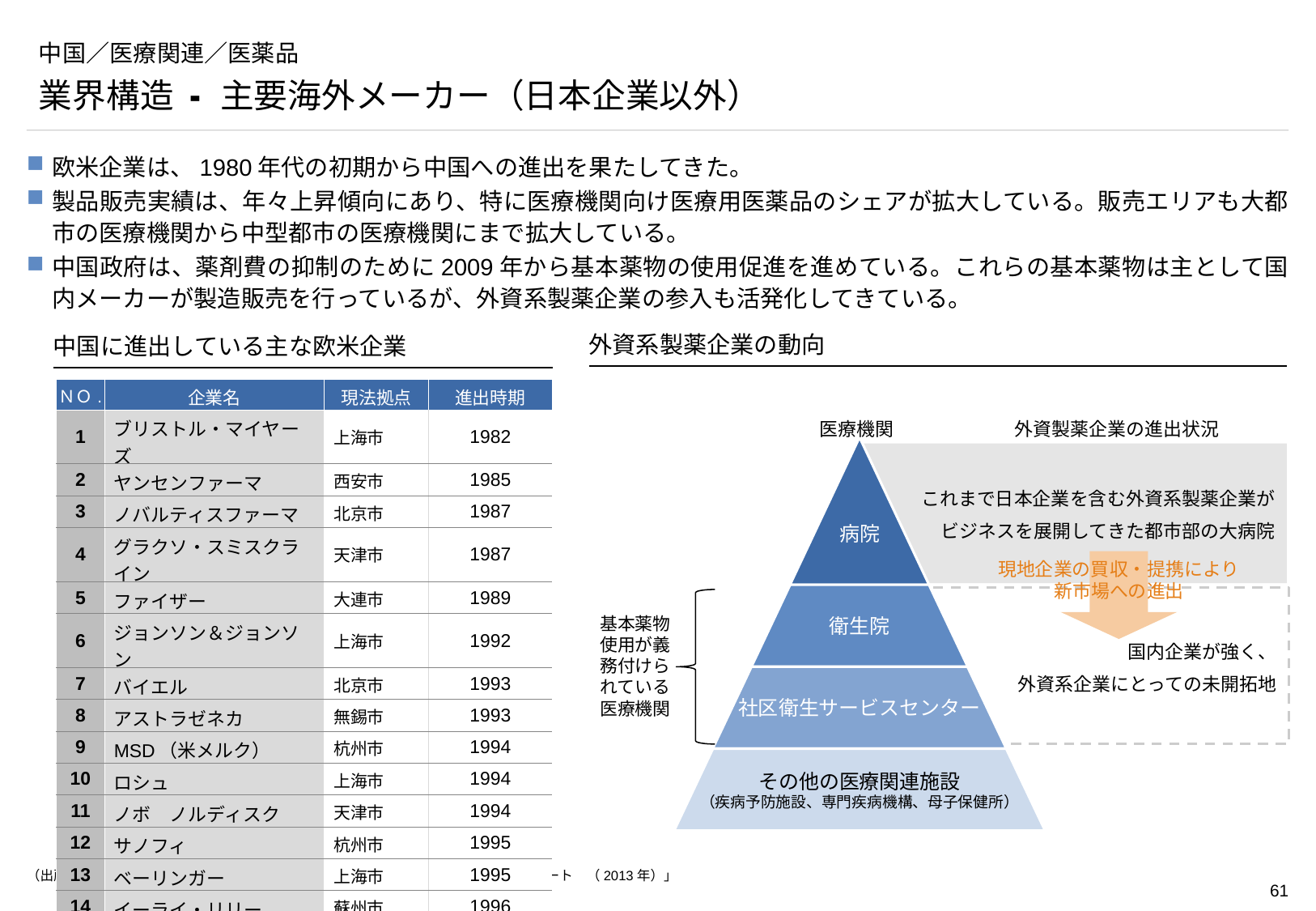

# 中国／医療関連／医薬品
業界構造 - 主要海外メーカー（日本企業以外）
欧米企業は、1980年代の初期から中国への進出を果たしてきた。
製品販売実績は、年々上昇傾向にあり、特に医療機関向け医療用医薬品のシェアが拡大している。販売エリアも大都市の医療機関から中型都市の医療機関にまで拡大している。
中国政府は、薬剤費の抑制のために2009年から基本薬物の使用促進を進めている。これらの基本薬物は主として国内メーカーが製造販売を行っているが、外資系製薬企業の参入も活発化してきている。

外資系製薬企業の動向
中国に進出している主な欧米企業
| ＮＯ. | 企業名 | 現法拠点 | 進出時期 |
| --- | --- | --- | --- |
| 1 | ブリストル・マイヤーズ | 上海市 | 1982 |
| 2 | ヤンセンファーマ | 西安市 | 1985 |
| 3 | ノバルティスファーマ | 北京市 | 1987 |
| 4 | グラクソ・スミスクライン | 天津市 | 1987 |
| 5 | ファイザー | 大連市 | 1989 |
| 6 | ジョンソン＆ジョンソン | 上海市 | 1992 |
| 7 | バイエル | 北京市 | 1993 |
| 8 | アストラゼネカ | 無錫市 | 1993 |
| 9 | MSD（米メルク） | 杭州市 | 1994 |
| 10 | ロシュ | 上海市 | 1994 |
| 11 | ノボ　ノルディスク | 天津市 | 1994 |
| 12 | サノフィ | 杭州市 | 1995 |
| 13 | ベーリンガー | 上海市 | 1995 |
| 14 | イーライ・リリー | 蘇州市 | 1996 |
外資製薬企業の進出状況
医療機関

病院

衛生院

社区衛生サービスセンター

その他の医療関連施設
（疾病予防施設、専門疾病機構、母子保健所）
これまで日本企業を含む外資系製薬企業が
ビジネスを展開してきた都市部の大病院

現地企業の買収・提携により
新市場への進出
国内企業が強く、
外資系企業にとっての未開拓地

基本薬物使用が義務付けられている医療機関
（出所）	セジデム・ストラテジックデータ　「中国医薬品市場レポート　（2013年）」